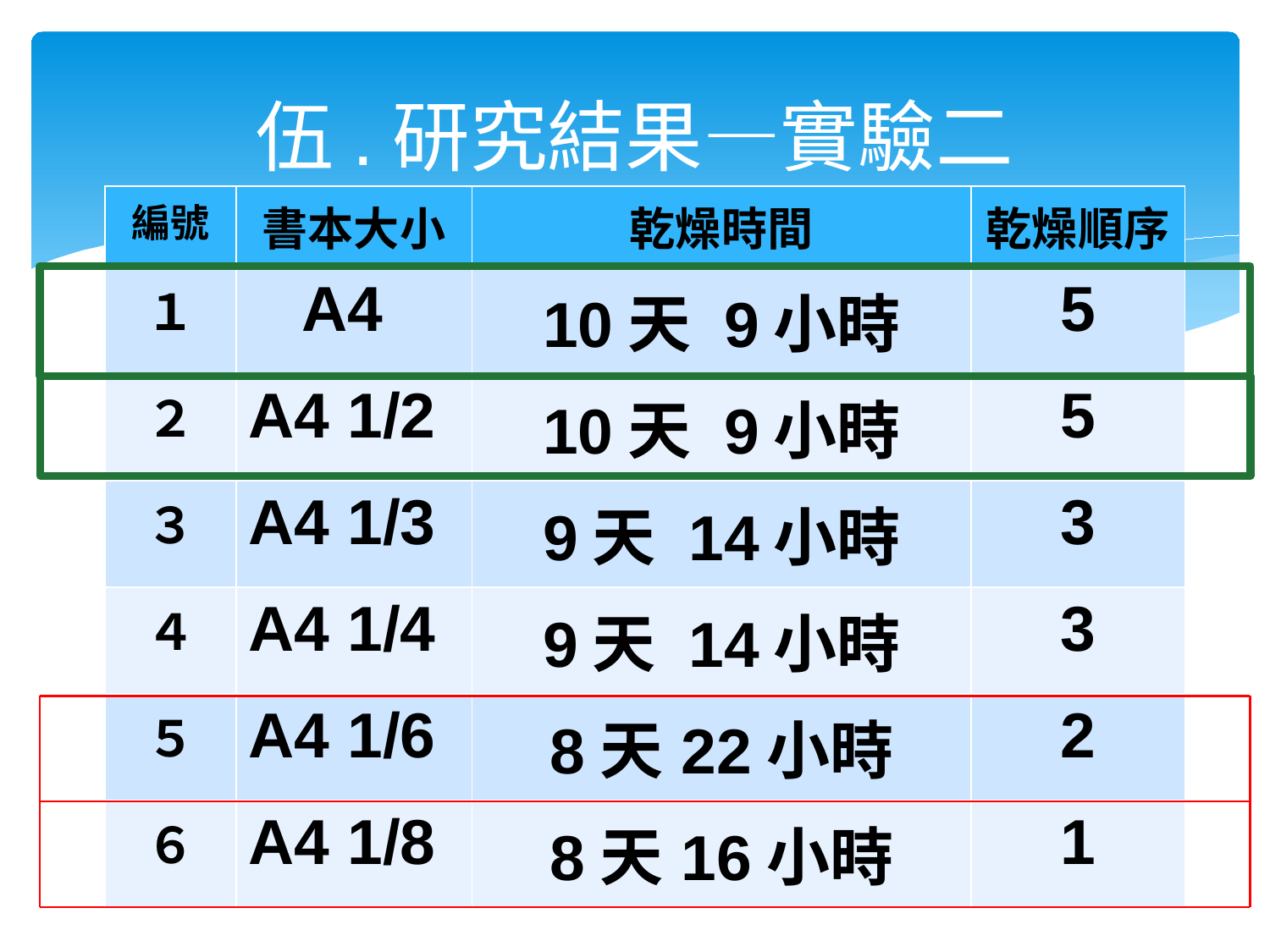

# 伍.研究結果—實驗二
| 編號 | 書本大小 | 乾燥時間 | 乾燥順序 |
| --- | --- | --- | --- |
| １ | A4 | 10天 9小時 | 5 |
| ２ | A4 1/2 | 10天 9小時 | 5 |
| ３ | A4 1/3 | 9天 14小時 | 3 |
| ４ | A4 1/4 | 9天 14小時 | 3 |
| ５ | A4 1/6 | 8天22小時 | 2 |
| ６ | A4 1/8 | 8天16小時 | 1 |